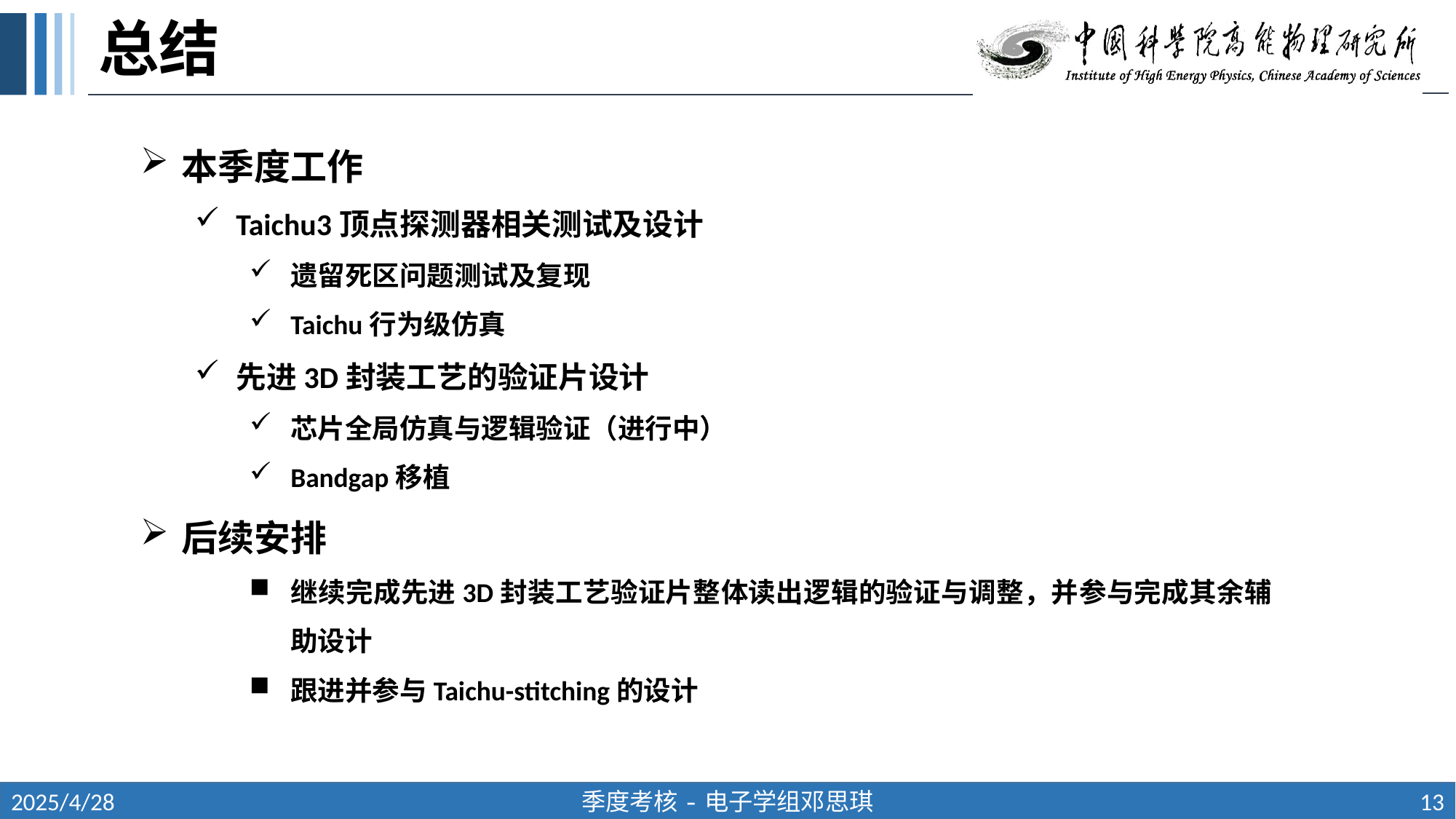

# 总结
本季度工作
Taichu3顶点探测器相关测试及设计
遗留死区问题测试及复现
Taichu行为级仿真
先进3D封装工艺的验证片设计
芯片全局仿真与逻辑验证（进行中）
Bandgap移植
后续安排
继续完成先进3D封装工艺验证片整体读出逻辑的验证与调整，并参与完成其余辅助设计
跟进并参与Taichu-stitching的设计
2025/4/28
季度考核-电子学组邓思琪
13